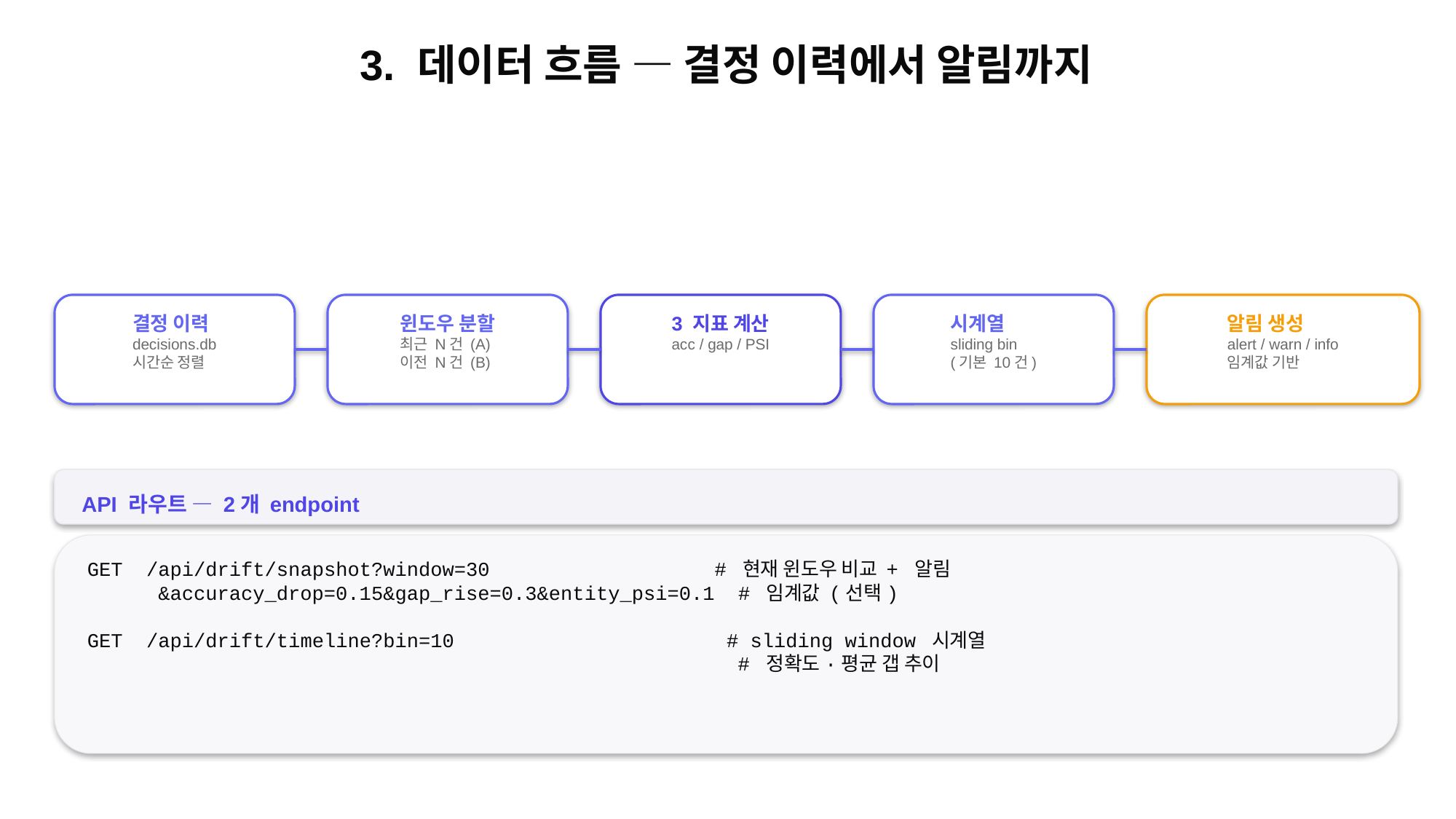

3. 데이터 흐름 — 결정 이력에서 알림까지

결정 이력
decisions.db
시간순 정렬
윈도우 분할
최근 N건 (A)
이전 N건 (B)
3 지표 계산
acc / gap / PSI
시계열
sliding bin
(기본 10건)
알림 생성
alert / warn / info
임계값 기반

API 라우트 — 2개 endpoint

GET  /api/drift/snapshot?window=30                   # 현재 윈도우 비교 + 알림
      &accuracy_drop=0.15&gap_rise=0.3&entity_psi=0.1  # 임계값 (선택)

GET  /api/drift/timeline?bin=10                       # sliding window 시계열
                                                       # 정확도·평균 갭 추이